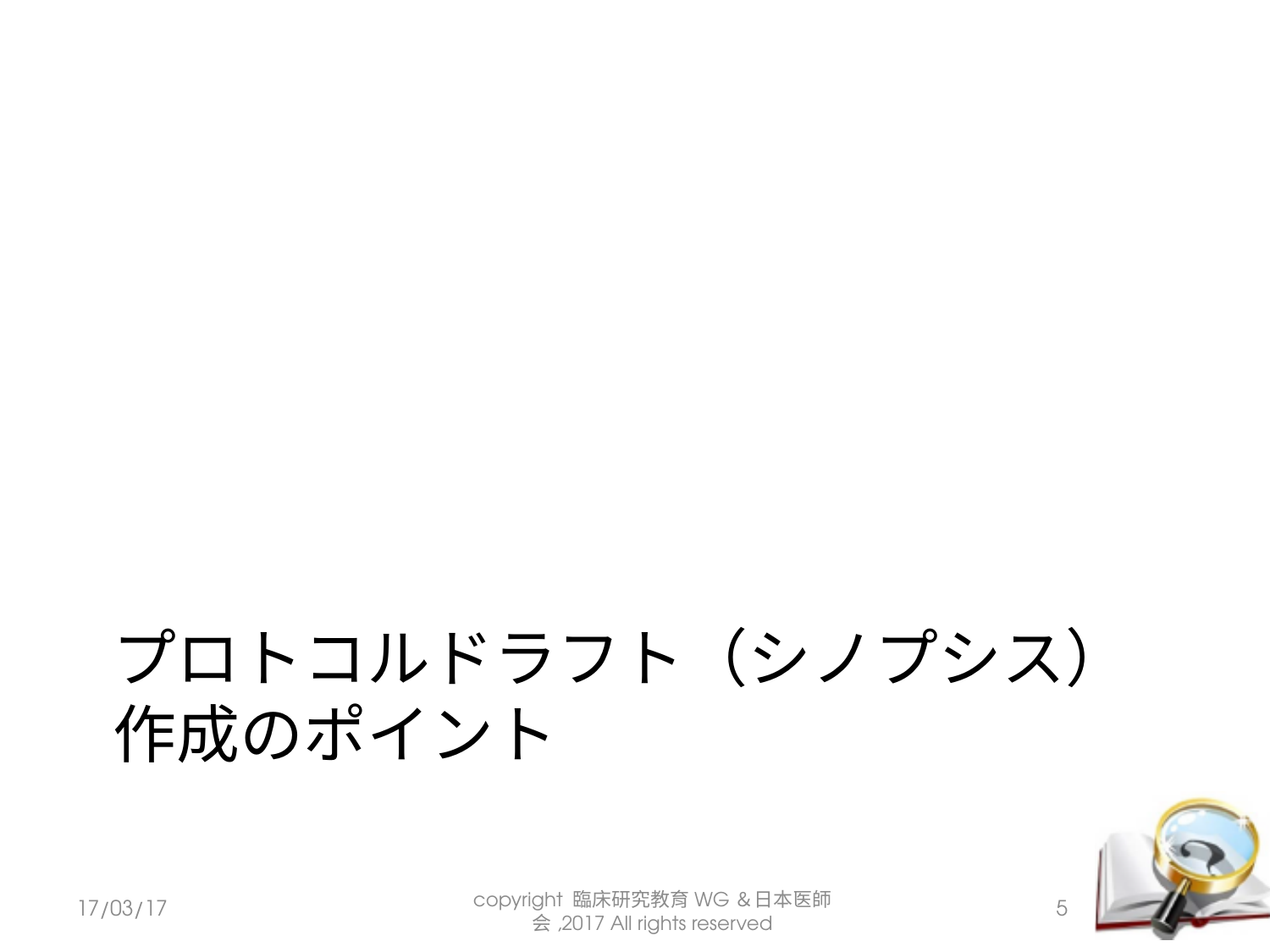

# プロトコルドラフト（シノプシス）作成のポイント
17/03/17
copyright 臨床研究教育WG＆日本医師会,2017 All rights reserved
5